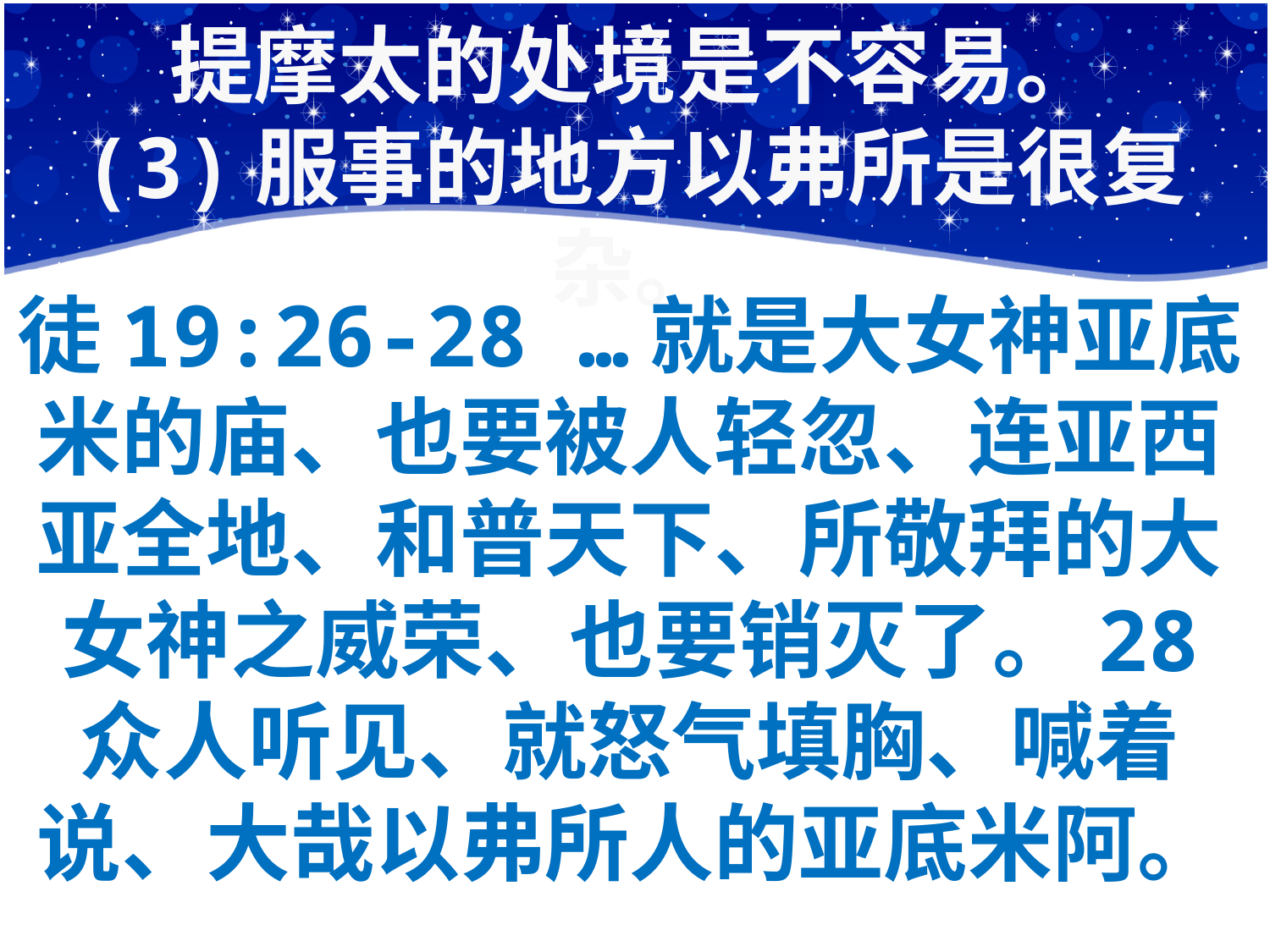

提摩太的处境是不容易。
(3)服事的地方以弗所是很复杂。
徒19:26-28 …就是大女神亚底米的庙、也要被人轻忽、连亚西亚全地、和普天下、所敬拜的大女神之威荣、也要销灭了。28 众人听见、就怒气填胸、喊着说、大哉以弗所人的亚底米阿。